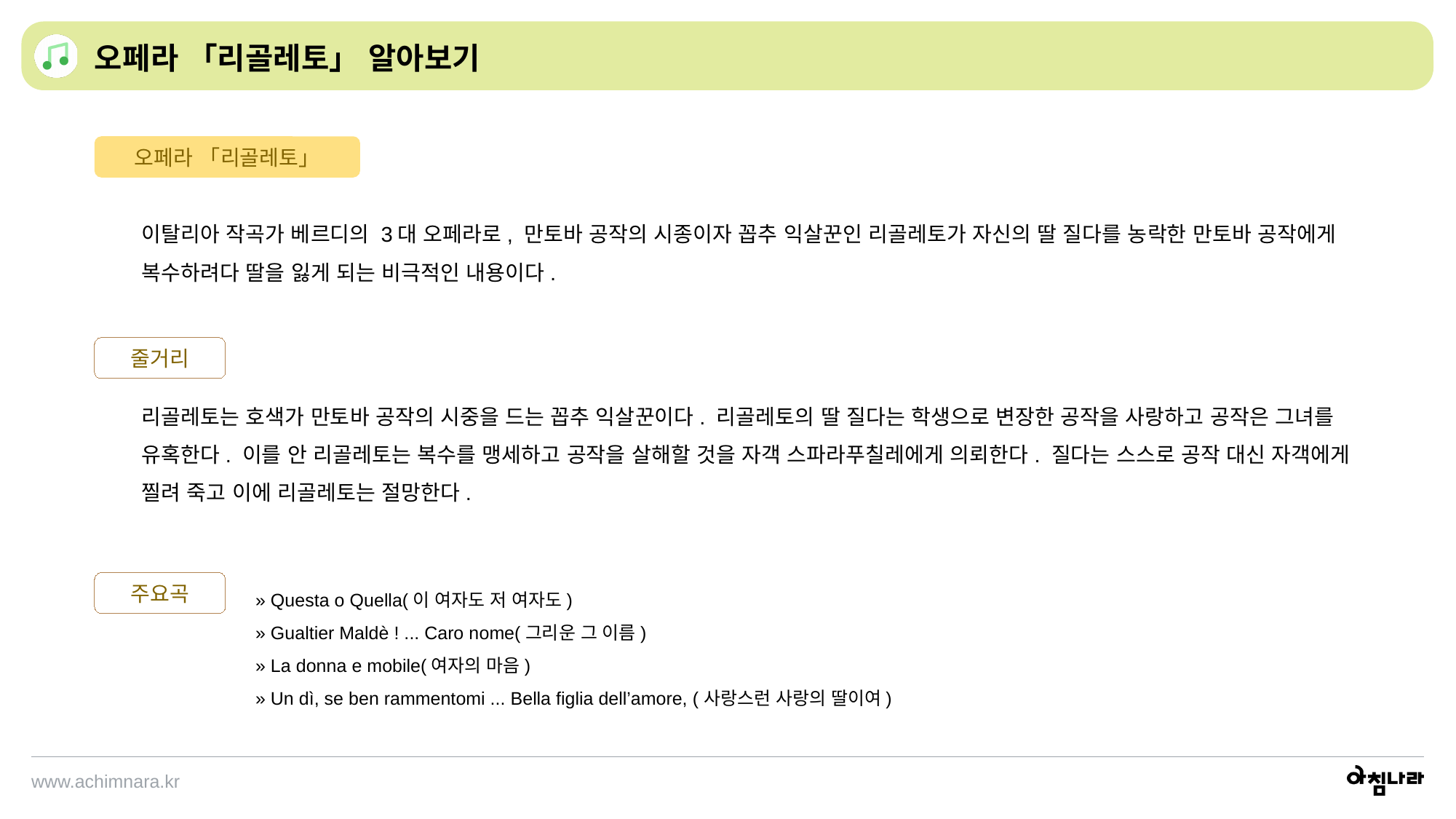

오페라 「리골레토」 알아보기
오페라 「리골레토」
이탈리아 작곡가 베르디의 3대 오페라로, 만토바 공작의 시종이자 꼽추 익살꾼인 리골레토가 자신의 딸 질다를 농락한 만토바 공작에게 복수하려다 딸을 잃게 되는 비극적인 내용이다.
줄거리
리골레토는 호색가 만토바 공작의 시중을 드는 꼽추 익살꾼이다. 리골레토의 딸 질다는 학생으로 변장한 공작을 사랑하고 공작은 그녀를 유혹한다. 이를 안 리골레토는 복수를 맹세하고 공작을 살해할 것을 자객 스파라푸칠레에게 의뢰한다. 질다는 스스로 공작 대신 자객에게 찔려 죽고 이에 리골레토는 절망한다.
주요곡
» Questa o Quella(이 여자도 저 여자도)
» Gualtier Maldè ! ... Caro nome(그리운 그 이름)
» La donna e mobile(여자의 마음)
» Un dì, se ben rammentomi ... Bella figlia dell’amore, (사랑스런 사랑의 딸이여)